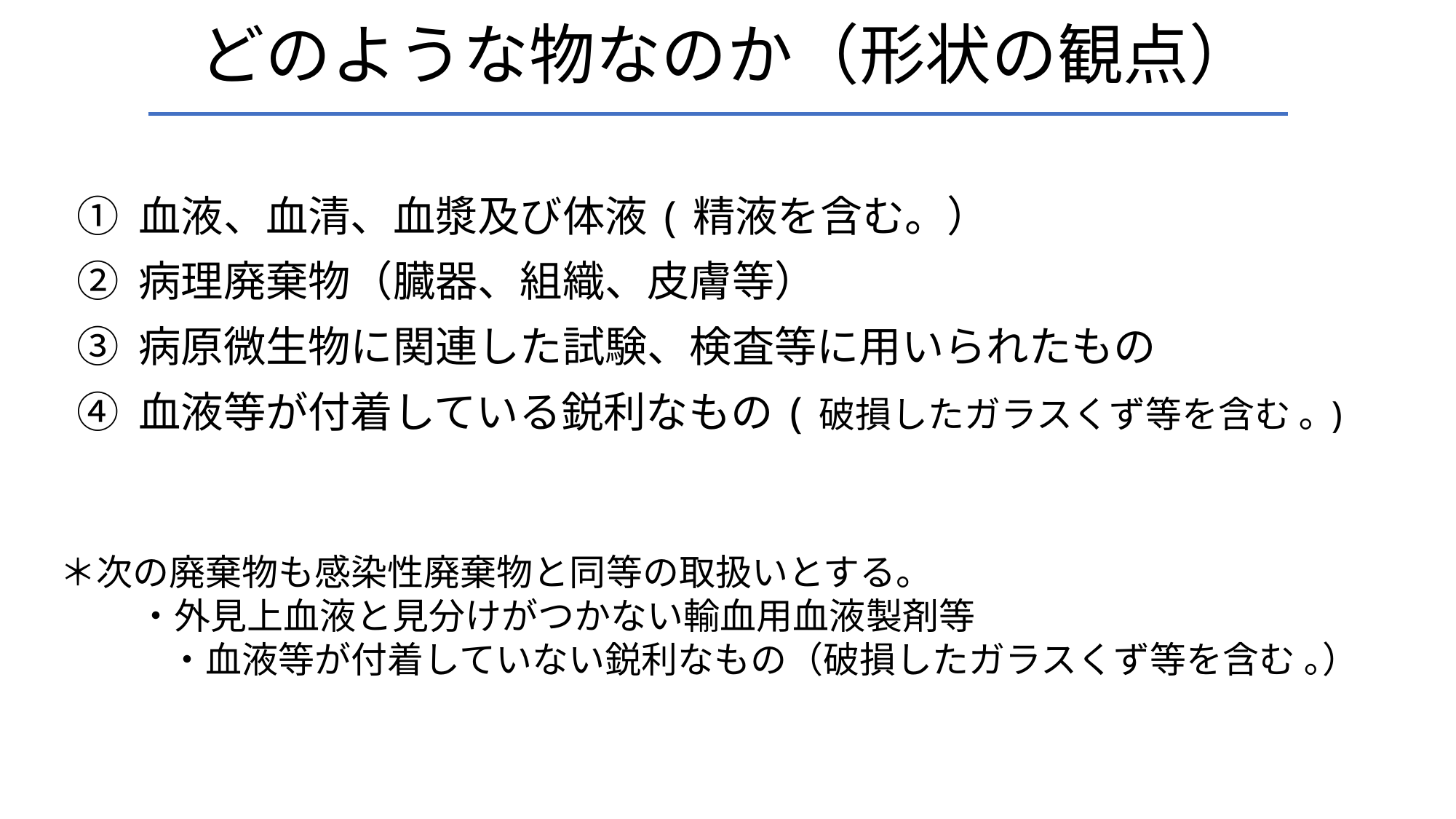

# どのような物なのか（形状の観点）
① 血液、血清、血漿及び体液(精液を含む。）

② 病理廃棄物（臓器、組織、皮膚等）

③ 病原微生物に関連した試験、検査等に用いられたもの

④ 血液等が付着している鋭利なもの(破損したガラスくず等を含む ｡)
＊次の廃棄物も感染性廃棄物と同等の取扱いとする。
    　・外見上血液と見分けがつかない輸血用血液製剤等
　　　・血液等が付着していない鋭利なもの（破損したガラスくず等を含む ｡）